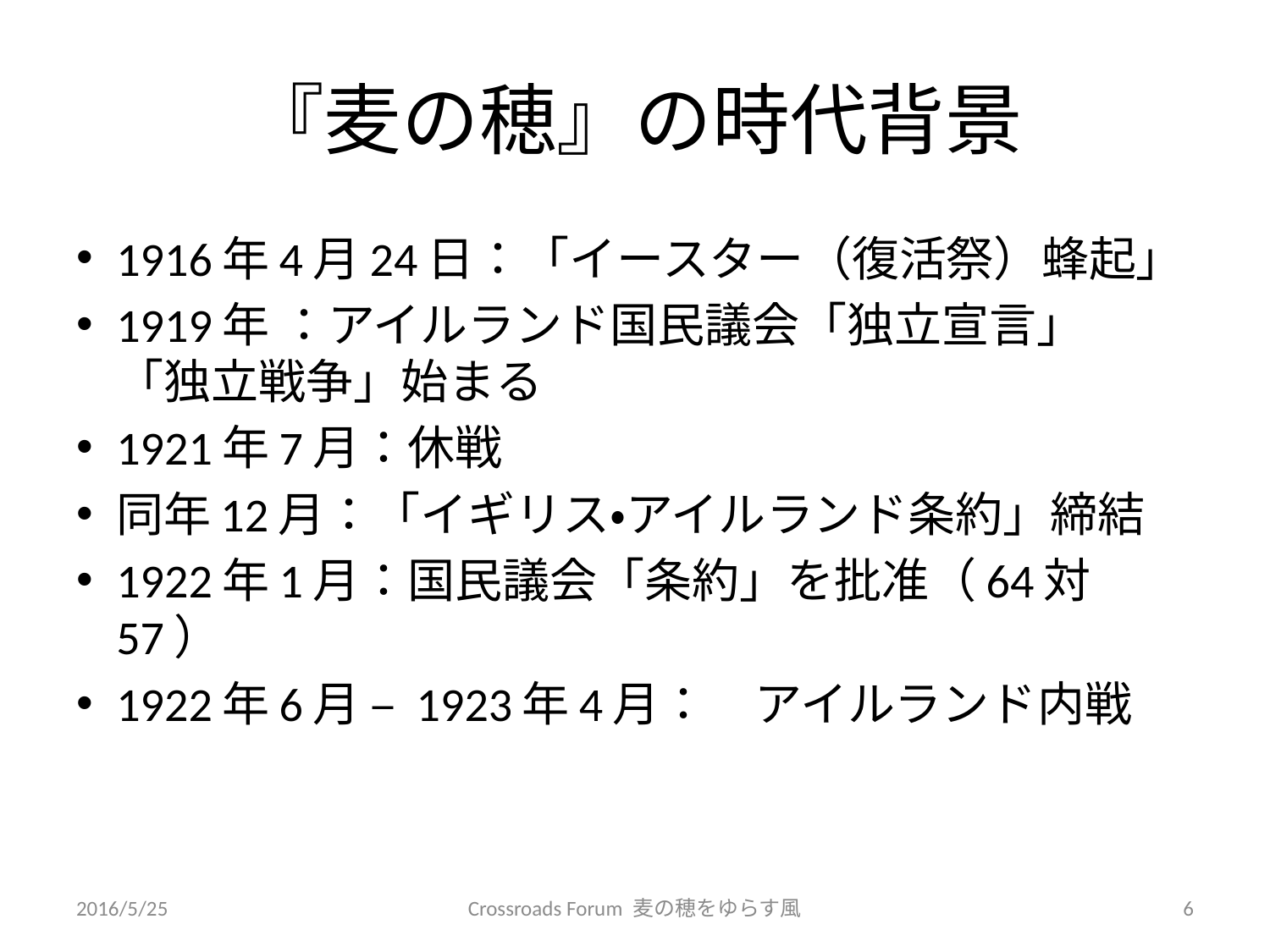

# 『麦の穂』の時代背景
1916年4月24日：「イースター（復活祭）蜂起」
1919年 ：アイルランド国民議会「独立宣言」
「独立戦争」始まる
1921年7月：休戦
同年12月：「イギリス・アイルランド条約」締結
1922年1月：国民議会「条約」を批准（64対57）
1922年6月 – 1923年4月：　アイルランド内戦

2016/5/25
Crossroads Forum 麦の穂をゆらす風
6